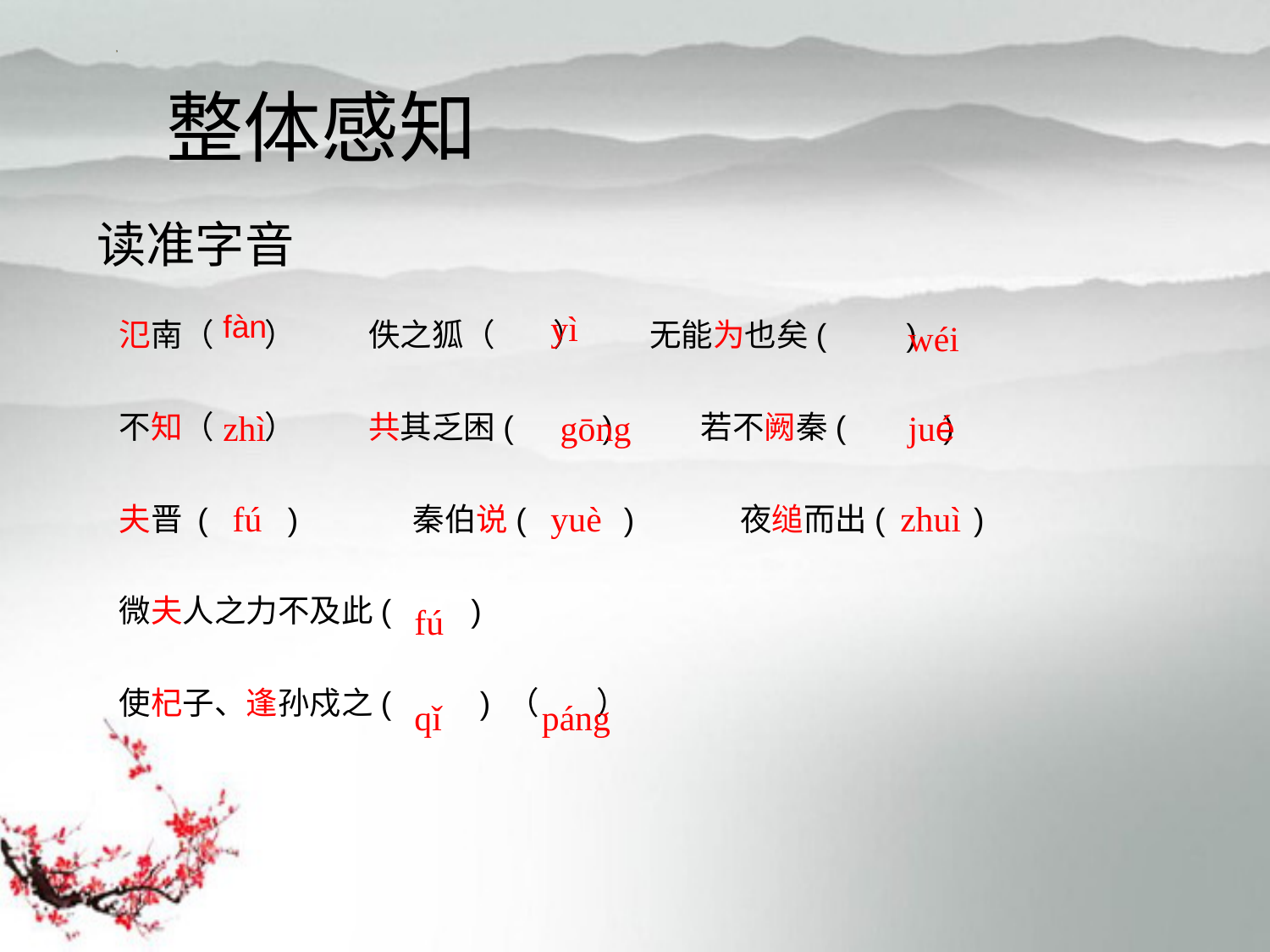

整体感知
读准字音
氾南（       ）          佚之狐（        ）         无能为也矣(         )
不知（       ）          共其乏困(          )         若不阙秦(           )
夫晋 (         )            秦伯说(           )           夜缒而出(          )
微夫人之力不及此(         )
使杞子、逢孙戍之(          ) （        ）
fàn
yì
wéi
zhì
gōng
jué
yuè
  zhuì
fú
fú
páng
qǐ